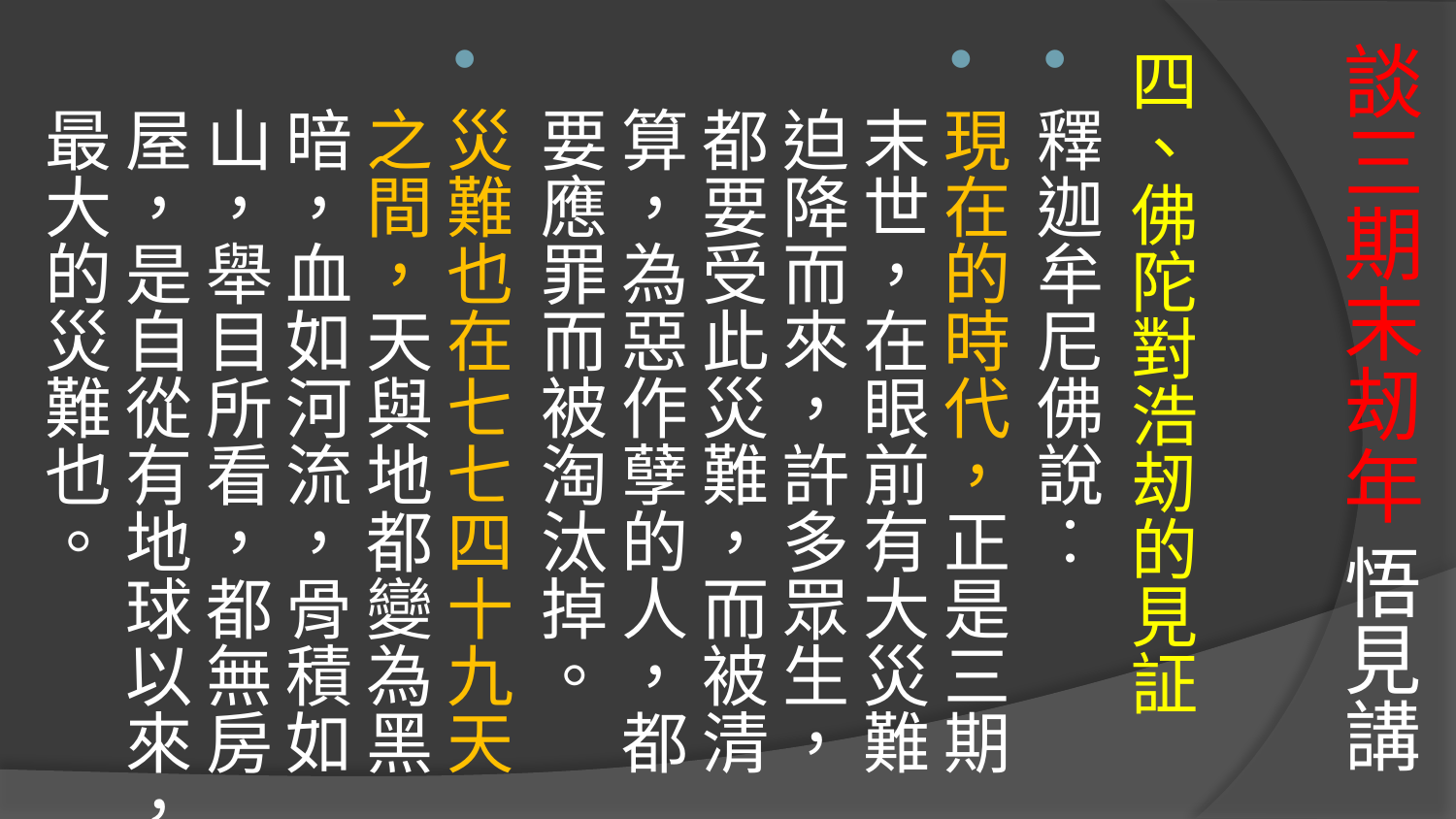

# 談三期末刼年 悟見講
四、佛陀對浩刼的見証
釋迦牟尼佛說︰
現在的時代，正是三期末世，在眼前有大災難迫降而來，許多眾生，都要受此災難，而被清算，為惡作孽的人，都要應罪而被淘汰掉。
災難也在七七四十九天之間，天與地都變為黑暗，血如河流，骨積如山，舉目所看，都無房屋，是自從有地球以來，最大的災難也。